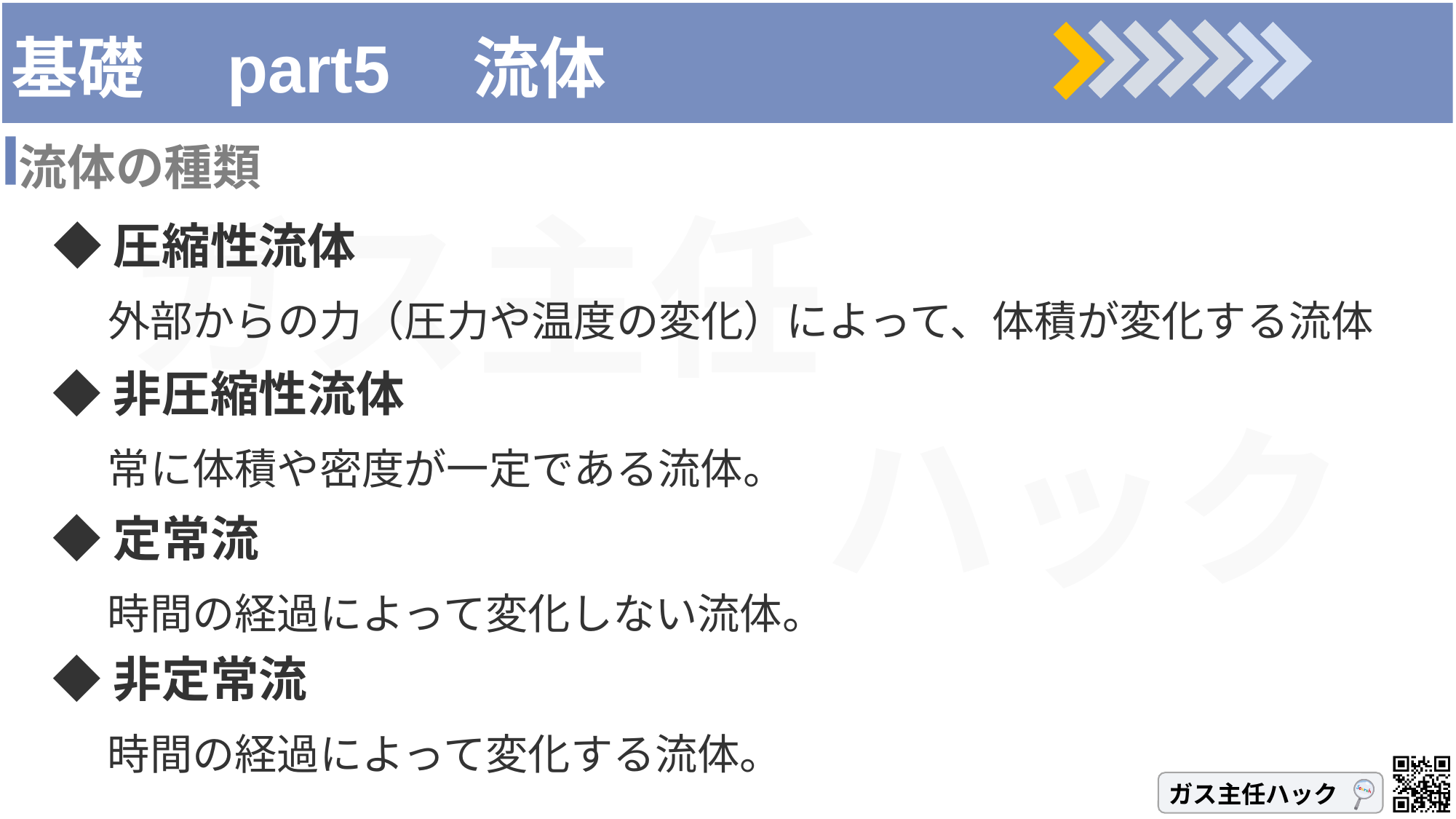

# 基礎　part5　流体

流体の種類

◆圧縮性流体
　外部からの力（圧力や温度の変化）によって、体積が変化する流体
◆非圧縮性流体
　常に体積や密度が一定である流体。

◆定常流
　時間の経過によって変化しない流体。

◆非定常流
　時間の経過によって変化する流体。